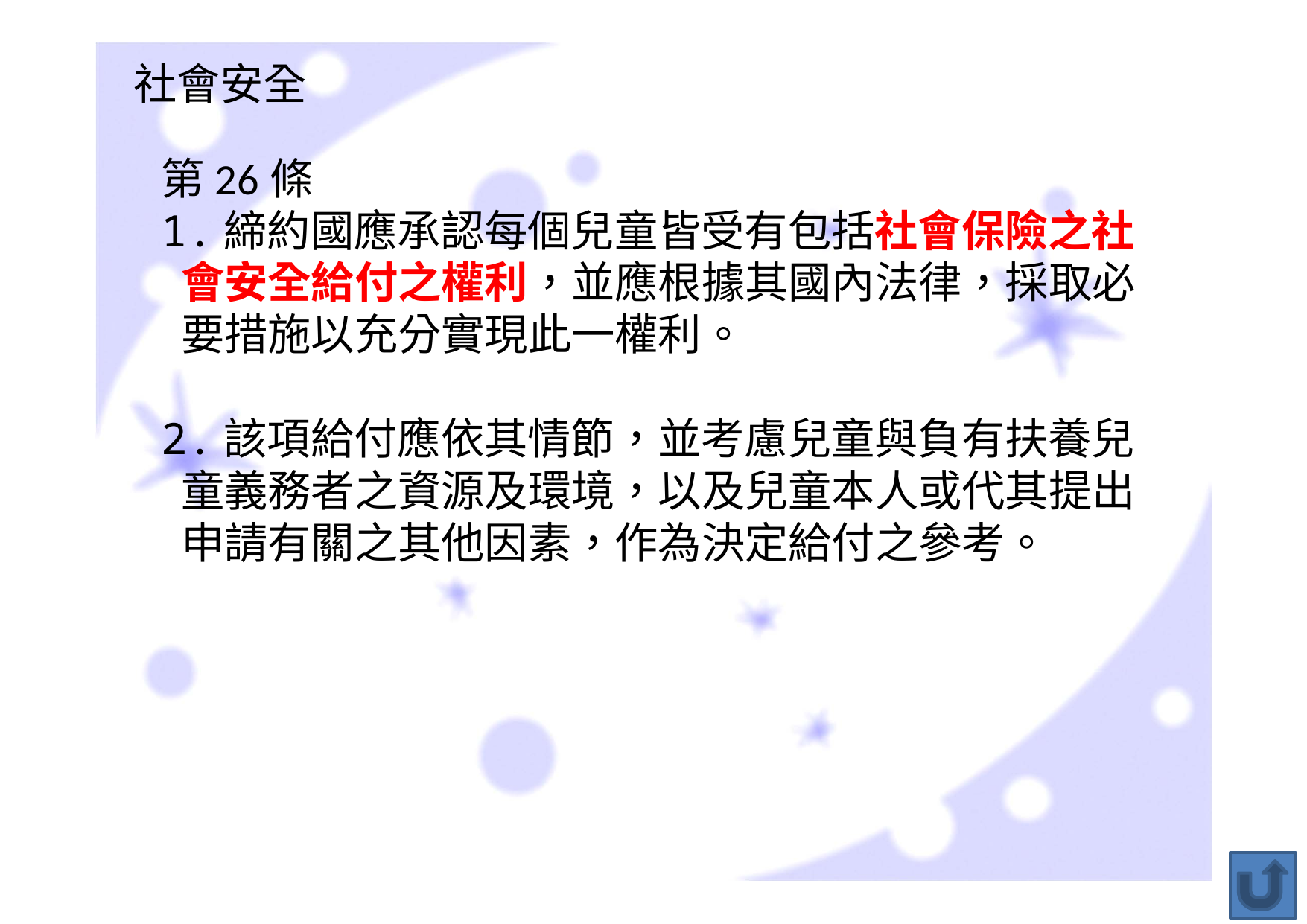

社會安全
第26條
1.締約國應承認每個兒童皆受有包括社會保險之社會安全給付之權利，並應根據其國內法律，採取必要措施以充分實現此一權利。

2.該項給付應依其情節，並考慮兒童與負有扶養兒童義務者之資源及環境，以及兒童本人或代其提出申請有關之其他因素，作為決定給付之參考。